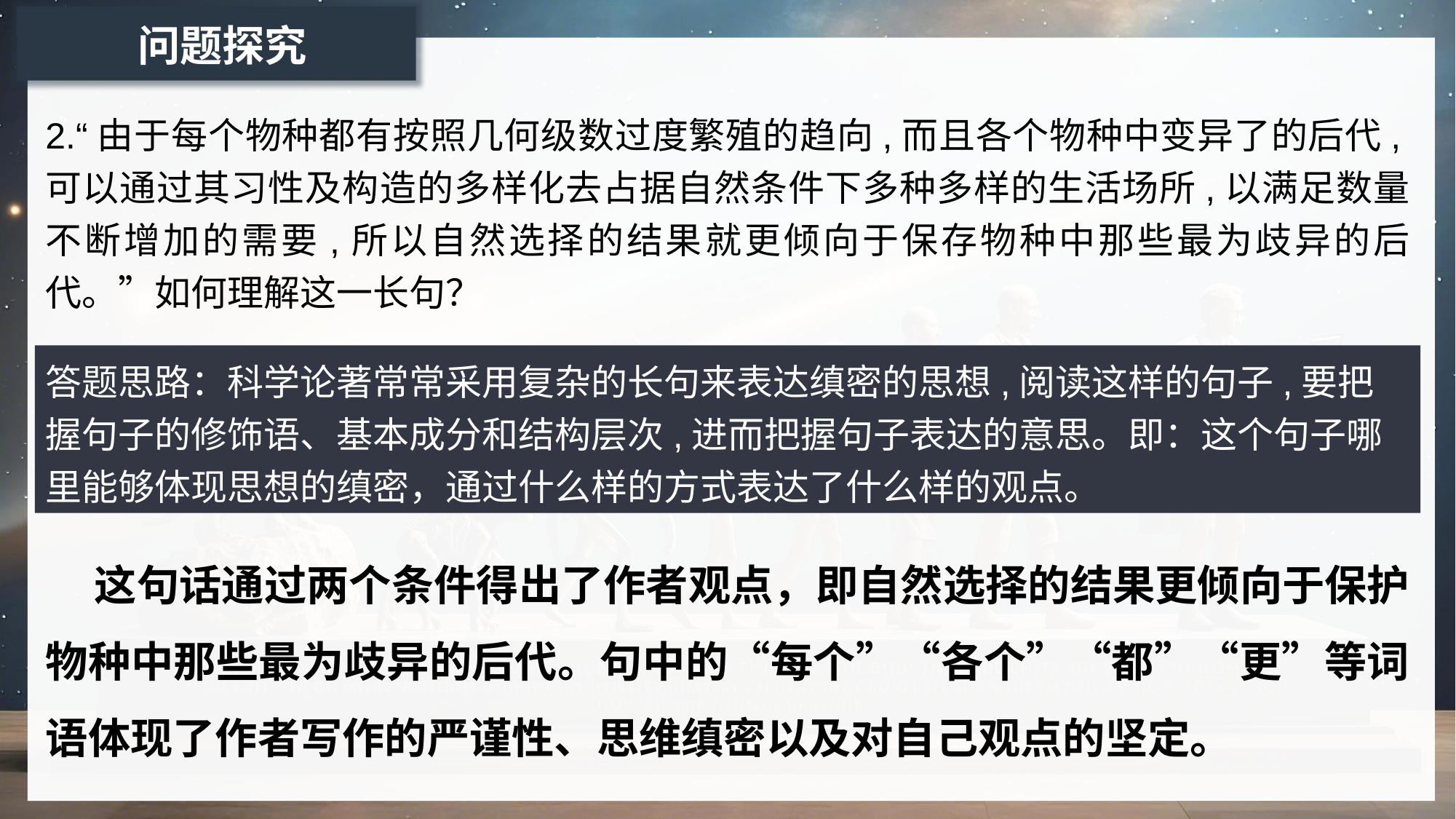

问题探究

2.“由于每个物种都有按照几何级数过度繁殖的趋向,而且各个物种中变异了的后代,可以通过其习性及构造的多样化去占据自然条件下多种多样的生活场所,以满足数量不断增加的需要,所以自然选择的结果就更倾向于保存物种中那些最为歧异的后代。”如何理解这一长句？
答题思路：科学论著常常采用复杂的长句来表达缜密的思想,阅读这样的句子,要把握句子的修饰语、基本成分和结构层次,进而把握句子表达的意思。即：这个句子哪里能够体现思想的缜密，通过什么样的方式表达了什么样的观点。
    这句话通过两个条件得出了作者观点，即自然选择的结果更倾向于保护物种中那些最为歧异的后代。句中的“每个”“各个”“都”“更”等词语体现了作者写作的严谨性、思维缜密以及对自己观点的坚定。